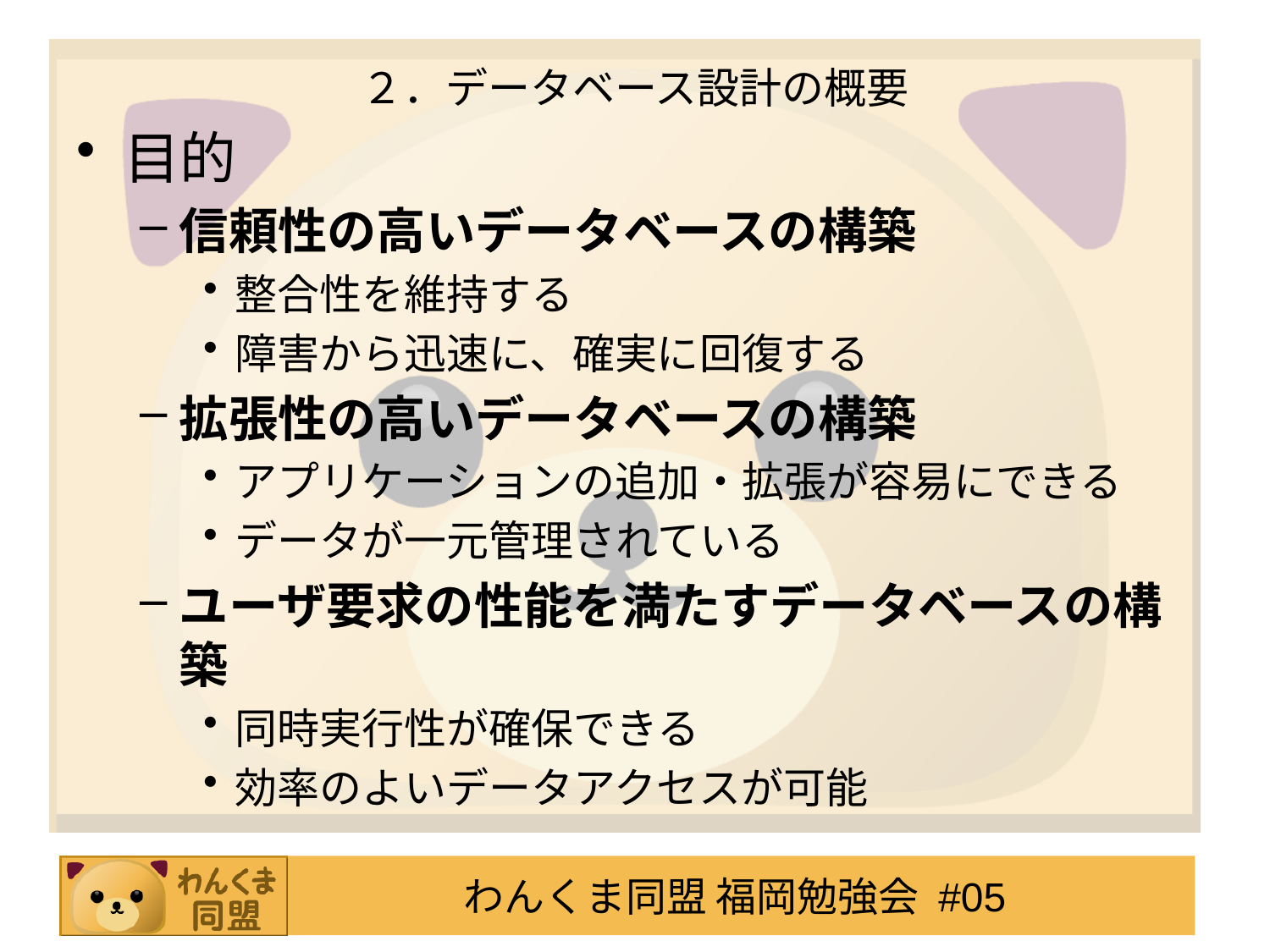

# ２．データベース設計の概要
目的
信頼性の高いデータベースの構築
整合性を維持する
障害から迅速に、確実に回復する
拡張性の高いデータベースの構築
アプリケーションの追加・拡張が容易にできる
データが一元管理されている
ユーザ要求の性能を満たすデータベースの構築
同時実行性が確保できる
効率のよいデータアクセスが可能